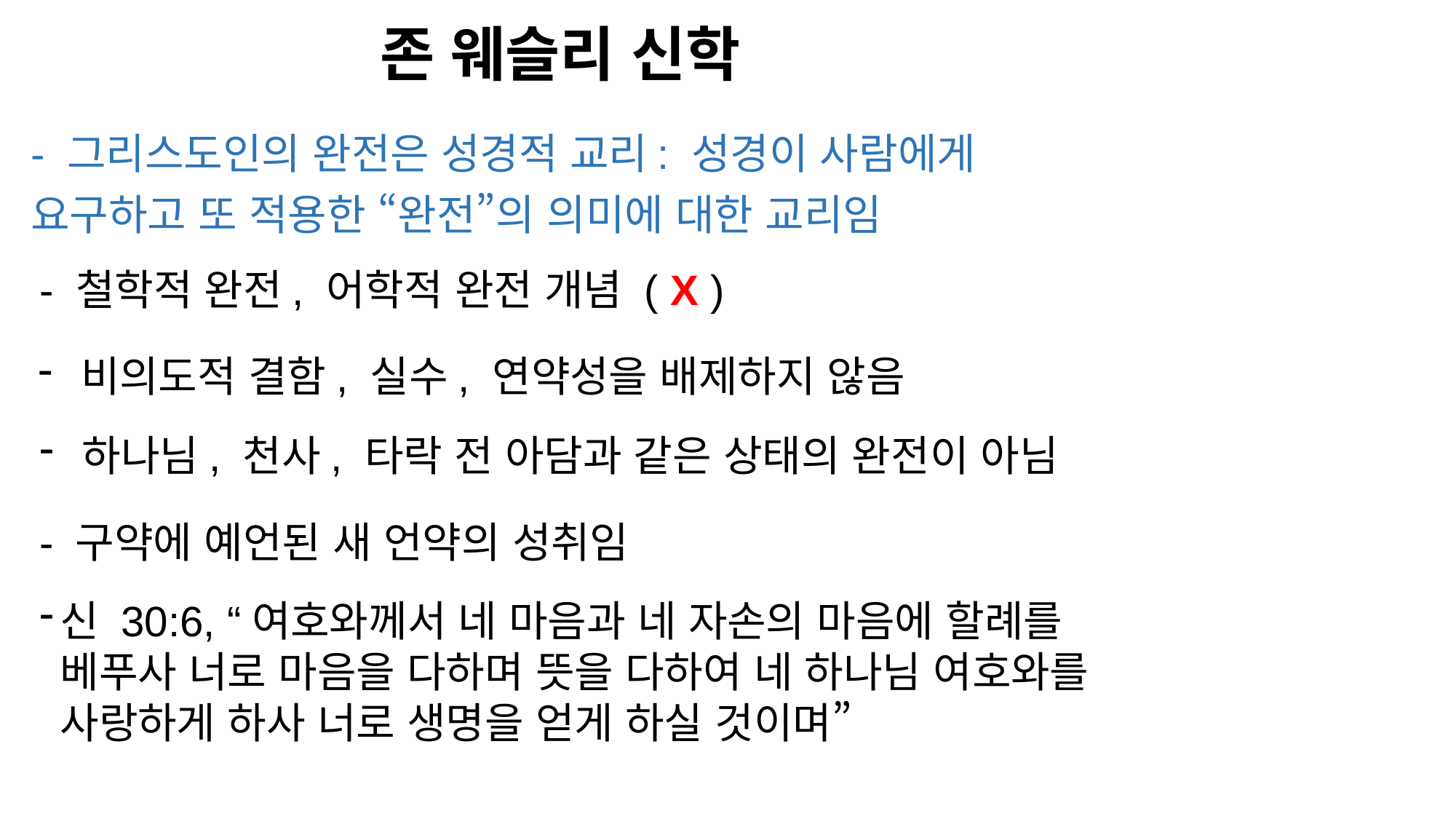

# 존 웨슬리 신학
- 그리스도인의 완전은 성경적 교리: 성경이 사람에게 요구하고 또 적용한 “완전”의 의미에 대한 교리임
- 철학적 완전, 어학적 완전 개념 ( X )
 비의도적 결함, 실수, 연약성을 배제하지 않음
 하나님, 천사, 타락 전 아담과 같은 상태의 완전이 아님
- 구약에 예언된 새 언약의 성취임
신 30:6, “여호와께서 네 마음과 네 자손의 마음에 할례를 베푸사 너로 마음을 다하며 뜻을 다하여 네 하나님 여호와를 사랑하게 하사 너로 생명을 얻게 하실 것이며”